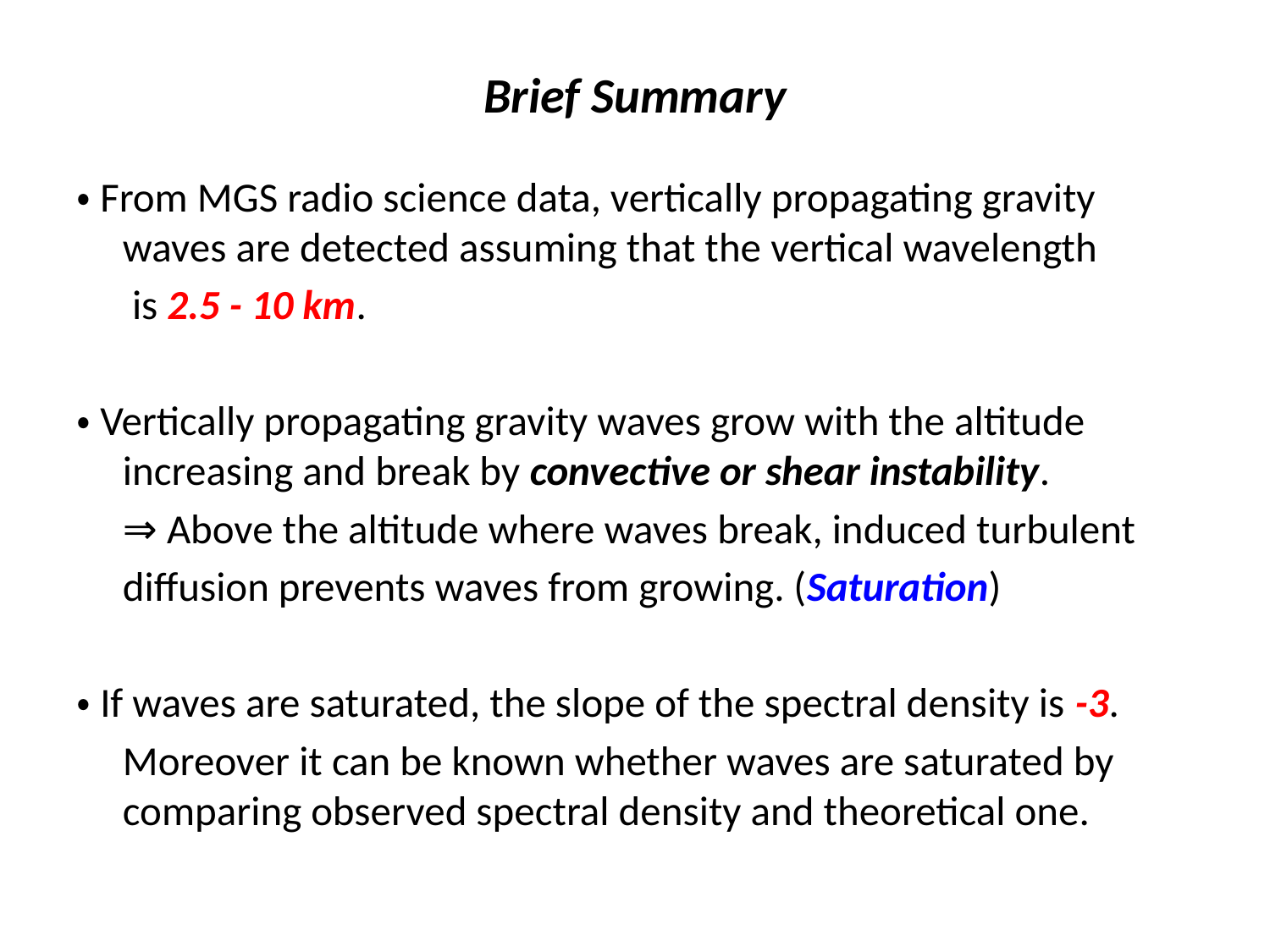

# Brief Summary
・From MGS radio science data, vertically propagating gravity waves are detected assuming that the vertical wavelength
	 is 2.5 - 10 km.

・Vertically propagating gravity waves grow with the altitude increasing and break by convective or shear instability.
	⇒ Above the altitude where waves break, induced turbulent
			diffusion prevents waves from growing. (Saturation)

・If waves are saturated, the slope of the spectral density is -3.
	Moreover it can be known whether waves are saturated by comparing observed spectral density and theoretical one.